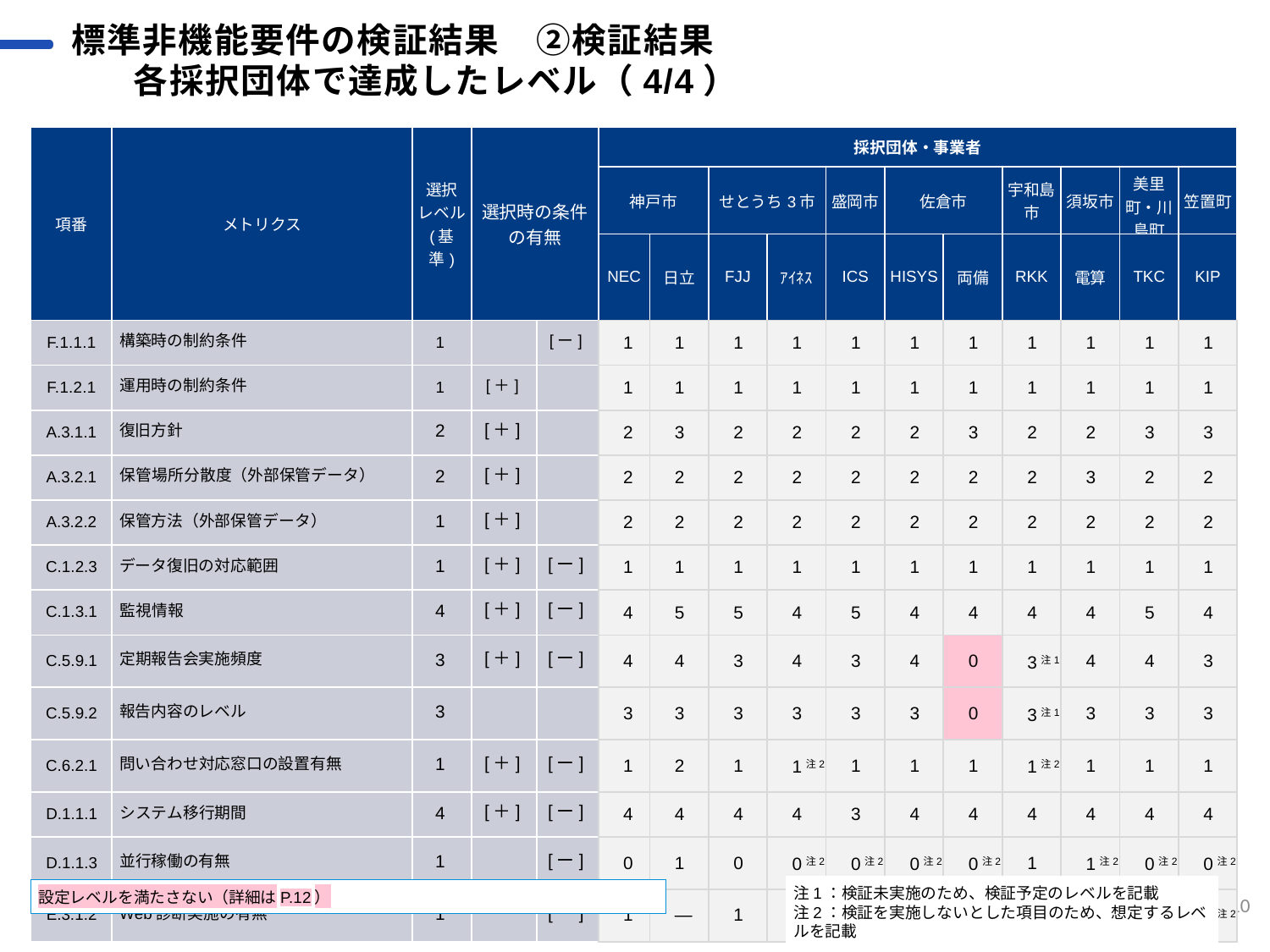

標準非機能要件の検証結果　②検証結果
各採択団体で達成したレベル（4/4）
| 項番​ | メトリクス​ | 選択​ レベル​ (基準)​ | 選択時の条件 の有無 |  | 採択団体・事業者 |  |  |  |  |  |  |  |  |  |  |
| --- | --- | --- | --- | --- | --- | --- | --- | --- | --- | --- | --- | --- | --- | --- | --- |
|  |  |  |  |  | 神戸市 |  | せとうち3市 |  | 盛岡市​ | 佐倉市 |  | 宇和島市​ | 須坂市​ | 美里町・川島町​ | 笠置町​ |
|  |  |  |  |  | NEC | 日立 | FJJ | ｱｲﾈｽ | ICS | HISYS | 両備 | RKK | 電算 | TKC | KIP |
| F.1.1.1 | 構築時の制約条件 | 1 |  | [ー] | 1 | 1 | 1 | 1 | 1 | 1 | 1 | 1 | 1 | 1 | 1 |
| F.1.2.1 | 運用時の制約条件 | 1 | [＋] |  | 1 | 1 | 1 | 1 | 1 | 1 | 1 | 1 | 1 | 1 | 1 |
| A.3.1.1 | 復旧方針 | 2 | [＋] |  | 2 | 3 | 2 | 2 | 2 | 2 | 3 | 2 | 2 | 3 | 3 |
| A.3.2.1 | 保管場所分散度（外部保管データ） | 2 | [＋] |  | 2 | 2 | 2 | 2 | 2 | 2 | 2 | 2 | 3 | 2 | 2 |
| A.3.2.2 | 保管方法（外部保管データ） | 1 | [＋] |  | 2 | 2 | 2 | 2 | 2 | 2 | 2 | 2 | 2 | 2 | 2 |
| C.1.2.3 | データ復旧の対応範囲 | 1 | [＋] | [ー] | 1 | 1 | 1 | 1 | 1 | 1 | 1 | 1 | 1 | 1 | 1 |
| C.1.3.1 | 監視情報 | 4 | [＋] | [ー] | 4 | 5 | 5 | 4 | 5 | 4 | 4 | 4 | 4 | 5 | 4 |
| C.5.9.1 | 定期報告会実施頻度 | 3 | [＋] | [ー] | 4 | 4 | 3 | 4 | 3 | 4 | 0 | 3注1 | 4 | 4 | 3 |
| C.5.9.2 | 報告内容のレベル | 3 |  |  | 3 | 3 | 3 | 3 | 3 | 3 | 0 | 3注1 | 3 | 3 | 3 |
| C.6.2.1 | 問い合わせ対応窓口の設置有無 | 1 | [＋] | [ー] | 1 | 2 | 1 | 1注2 | 1 | 1 | 1 | 1注2 | 1 | 1 | 1 |
| D.1.1.1 | システム移行期間 | 4 | [＋] | [ー] | 4 | 4 | 4 | 4 | 3 | 4 | 4 | 4 | 4 | 4 | 4 |
| D.1.1.3 | 並行稼働の有無 | 1 |  | [ー] | 0 | 1 | 0 | 0注2 | 0注2 | 0注2 | 0注2 | 1 | 1注2 | 0注2 | 0注2 |
| E.3.1.2 | Web診断実施の有無 | 1 |  | [ー] | 1 | ― | 1 | 1 | 0注2 | 0注2 | 0注2 | 0注2 | 1注2 | 0注2 | 0注2 |
注1：検証未実施のため、検証予定のレベルを記載
注2：検証を実施しないとした項目のため、想定するレベルを記載
設定レベルを満たさない（詳細はP.12）
10